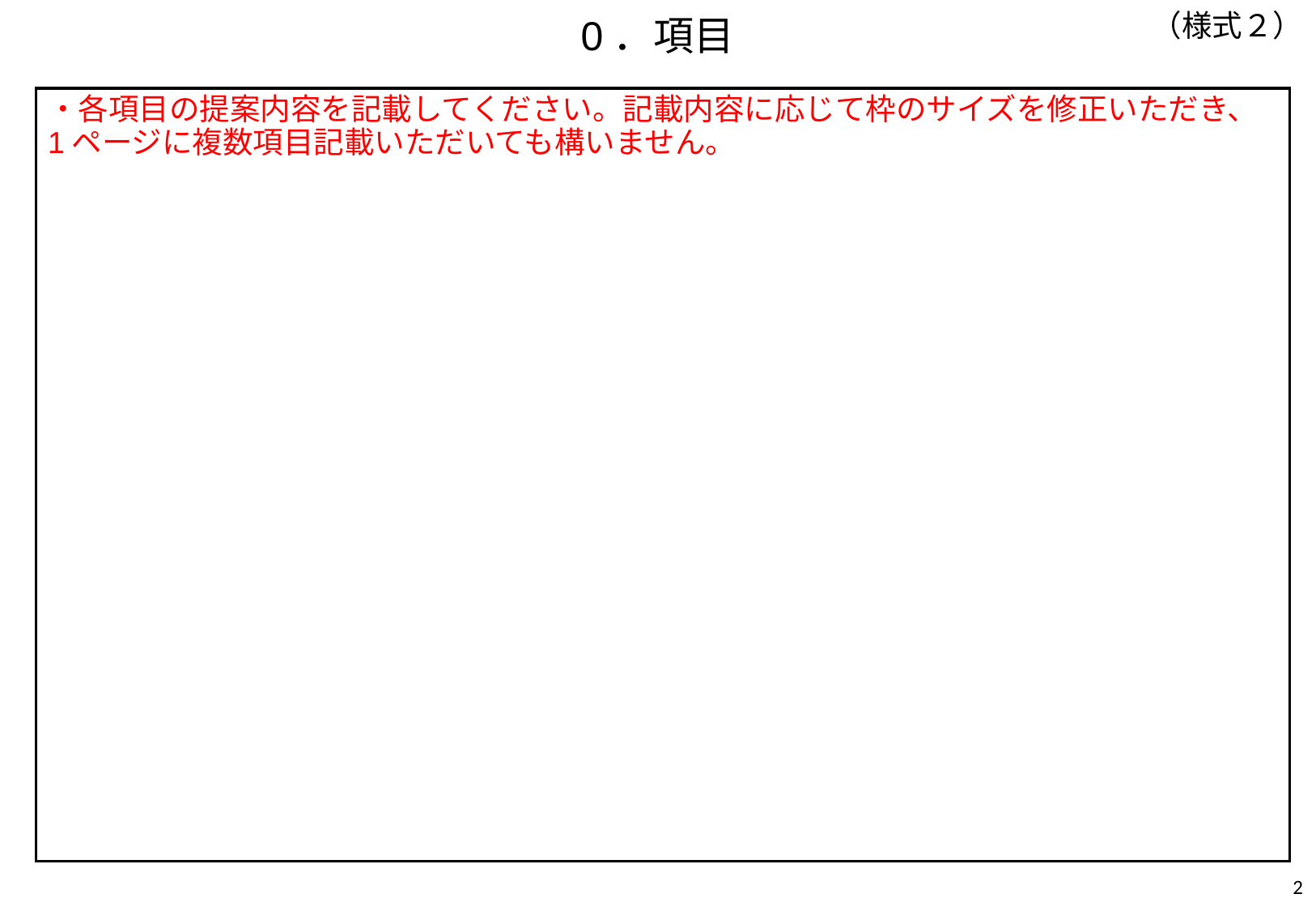

# 0．項目
（様式２）
・各項目の提案内容を記載してください。記載内容に応じて枠のサイズを修正いただき、1ページに複数項目記載いただいても構いません。

2